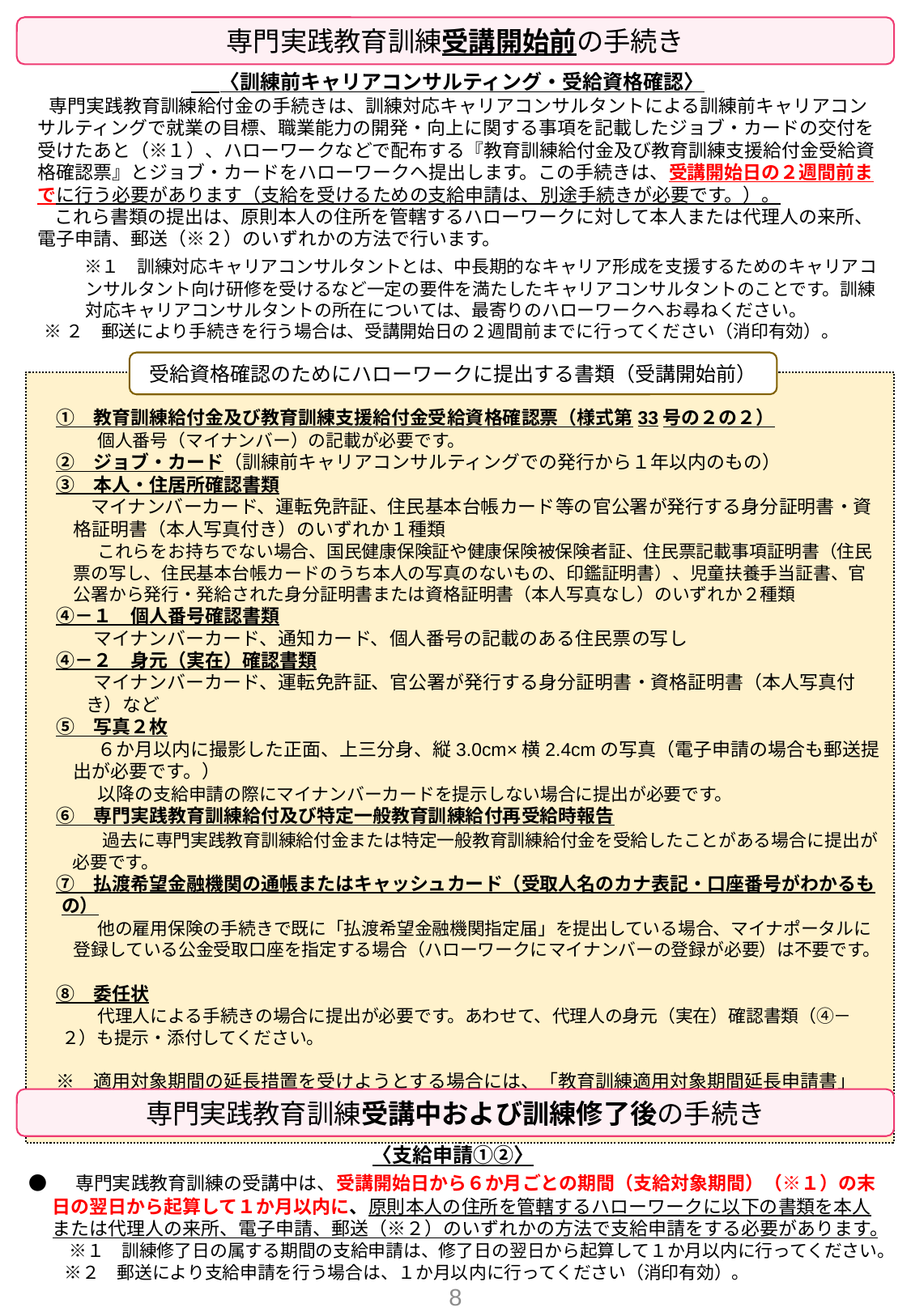

専門実践教育訓練受講開始前の手続き
　 〈訓練前キャリアコンサルティング・受給資格確認〉
専門実践教育訓練給付金の手続きは、訓練対応キャリアコンサルタントによる訓練前キャリアコンサルティングで就業の目標、職業能力の開発・向上に関する事項を記載したジョブ・カードの交付を受けたあと（※１）、ハローワークなどで配布する『教育訓練給付金及び教育訓練支援給付金受給資格確認票』とジョブ・カードをハローワークへ提出します。この手続きは、受講開始日の２週間前までに行う必要があります（支給を受けるための支給申請は、別途手続きが必要です。）。
　　 これら書類の提出は、原則本人の住所を管轄するハローワークに対して本人または代理人の来所、電子申請、郵送（※２）のいずれかの方法で行います。
　　　※１　訓練対応キャリアコンサルタントとは、中長期的なキャリア形成を支援するためのキャリアコンサルタント向け研修を受けるなど一定の要件を満たしたキャリアコンサルタントのことです。訓練対応キャリアコンサルタントの所在については、最寄りのハローワークへお尋ねください。
        ※２　郵送により手続きを行う場合は、受講開始日の２週間前までに行ってください（消印有効）。
受給資格確認のためにハローワークに提出する書類（受講開始前）

　①　教育訓練給付金及び教育訓練支援給付金受給資格確認票（様式第33号の２の２）
　　　 個人番号（マイナンバー）の記載が必要です。
　②　ジョブ・カード（訓練前キャリアコンサルティングでの発行から１年以内のもの）
　③　本人・住居所確認書類
　　 マイナンバーカード、運転免許証、住民基本台帳カード等の官公署が発行する身分証明書・資格証明書（本人写真付き）のいずれか１種類
　　　 これらをお持ちでない場合、国民健康保険証や健康保険被保険者証、住民票記載事項証明書（住民票の写し、住民基本台帳カードのうち本人の写真のないもの、印鑑証明書）、児童扶養手当証書、官公署から発行・発給された身分証明書または資格証明書（本人写真なし）のいずれか２種類
　④－１　個人番号確認書類
　　　マイナンバーカード、通知カード、個人番号の記載のある住民票の写し
　④－２　身元（実在）確認書類
　　　マイナンバーカード、運転免許証、官公署が発行する身分証明書・資格証明書（本人写真付き）など
　⑤　写真２枚
　　　 ６か月以内に撮影した正面、上三分身、縦3.0cm×横2.4cmの写真（電子申請の場合も郵送提出が必要です。）
　　　 以降の支給申請の際にマイナンバーカードを提示しない場合に提出が必要です。
　⑥　専門実践教育訓練給付及び特定一般教育訓練給付再受給時報告
　　　 過去に専門実践教育訓練給付金または特定一般教育訓練給付金を受給したことがある場合に提出が必要です。
　⑦　払渡希望金融機関の通帳またはキャッシュカード（受取人名のカナ表記・口座番号がわかるもの）
　　 　他の雇用保険の手続きで既に「払渡希望金融機関指定届」を提出している場合、マイナポータルに登録している公金受取口座を指定する場合（ハローワークにマイナンバーの登録が必要）は不要です。
　⑧　委任状
　　　 代理人による手続きの場合に提出が必要です。あわせて、代理人の身元（実在）確認書類（④－２）も提示・添付してください。

　※　適用対象期間の延長措置を受けようとする場合には、「教育訓練適用対象期間延長申請書」（既に延長措置の決定を受けている場合には「教育訓練給付適用対象期間延長通知書」）の提出が必要です。
専門実践教育訓練受講中および訓練修了後の手続き
〈支給申請①②〉
●　専門実践教育訓練の受講中は、受講開始日から６か月ごとの期間（支給対象期間）（※１）の末日の翌日から起算して１か月以内に、原則本人の住所を管轄するハローワークに以下の書類を本人または代理人の来所、電子申請、郵送（※２）のいずれかの方法で支給申請をする必要があります。
　   ※１　訓練修了日の属する期間の支給申請は、修了日の翌日から起算して１か月以内に行ってください。
　    ※２　郵送により支給申請を行う場合は、１か月以内に行ってください（消印有効）。
8